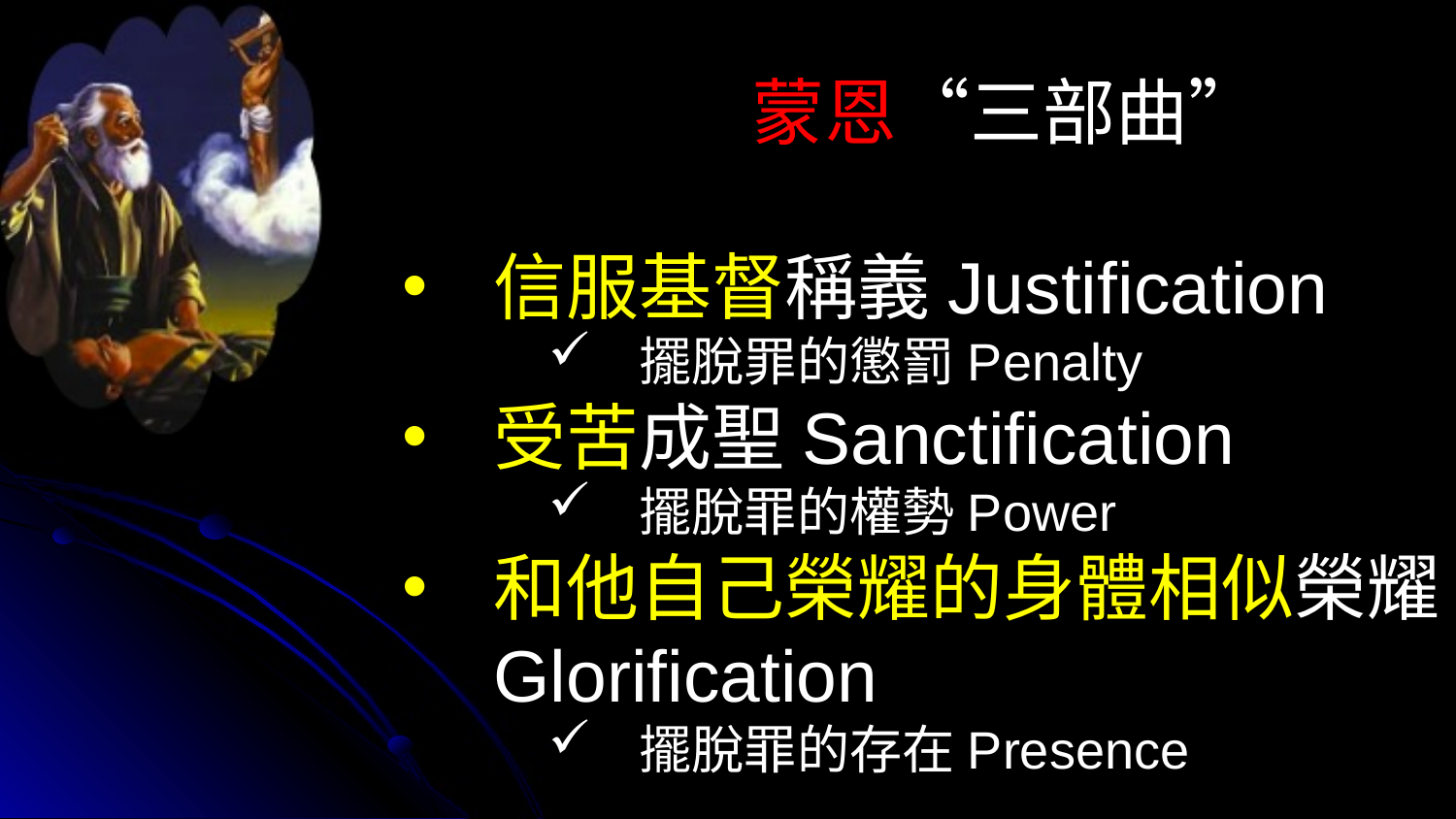

蒙恩“三部曲”

信服基督稱義Justification
擺脫罪的懲罰Penalty
受苦成聖Sanctification
擺脫罪的權勢Power
和他自己榮耀的身體相似榮耀Glorification
擺脫罪的存在Presence